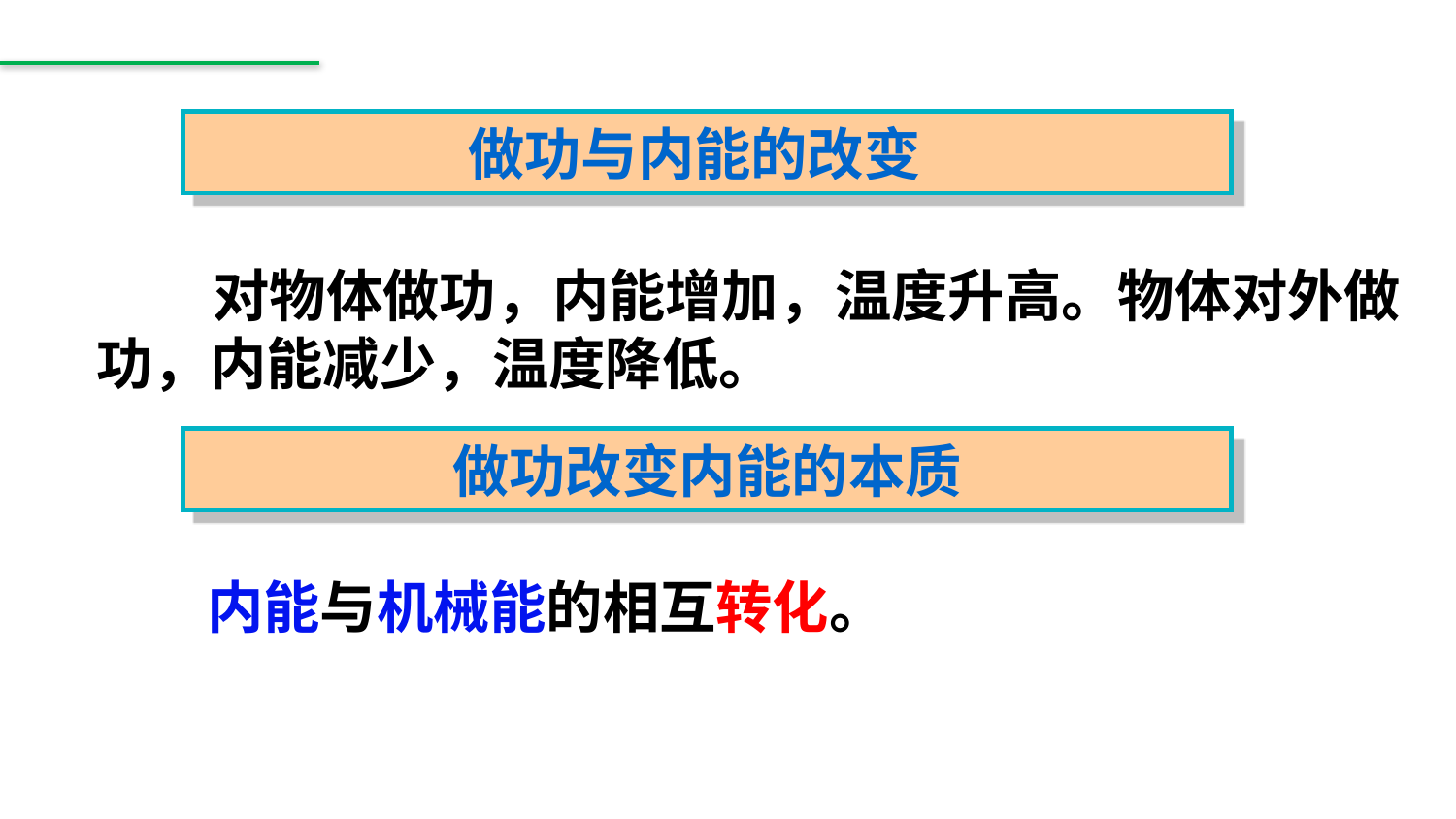

做功与内能的改变
        对物体做功，内能增加，温度升高。物体对外做功，内能减少，温度降低。
做功改变内能的本质
内能与机械能的相互转化。